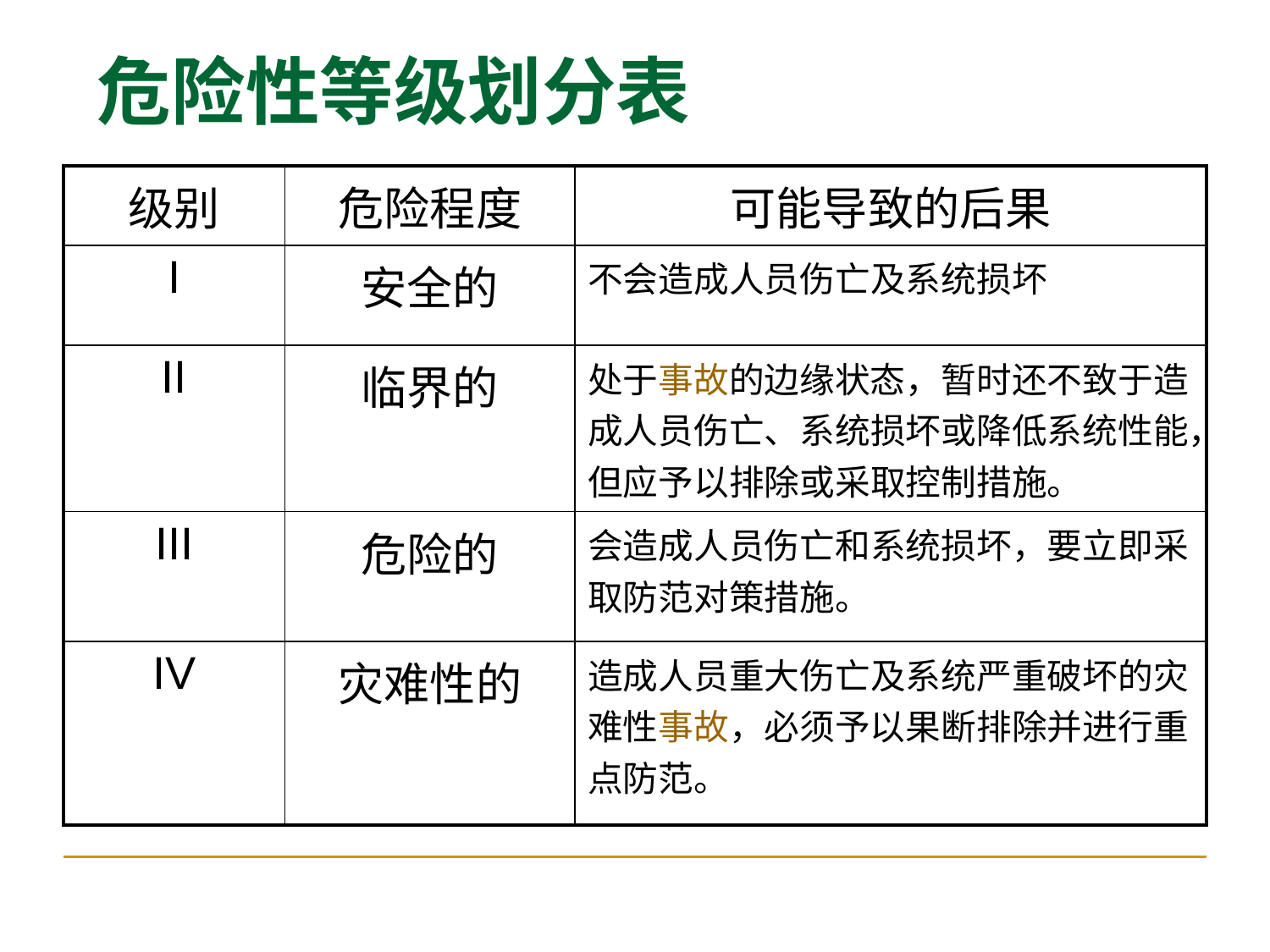

危险性等级划分表
| 级别 | 危险程度 | 可能导致的后果 |
| --- | --- | --- |
| I | 安全的 | 不会造成人员伤亡及系统损坏 |
| II | 临界的 | 处于事故的边缘状态，暂时还不致于造成人员伤亡、系统损坏或降低系统性能，但应予以排除或采取控制措施。 |
| III | 危险的 | 会造成人员伤亡和系统损坏，要立即采取防范对策措施。 |
| IV | 灾难性的 | 造成人员重大伤亡及系统严重破坏的灾难性事故，必须予以果断排除并进行重点防范。 |